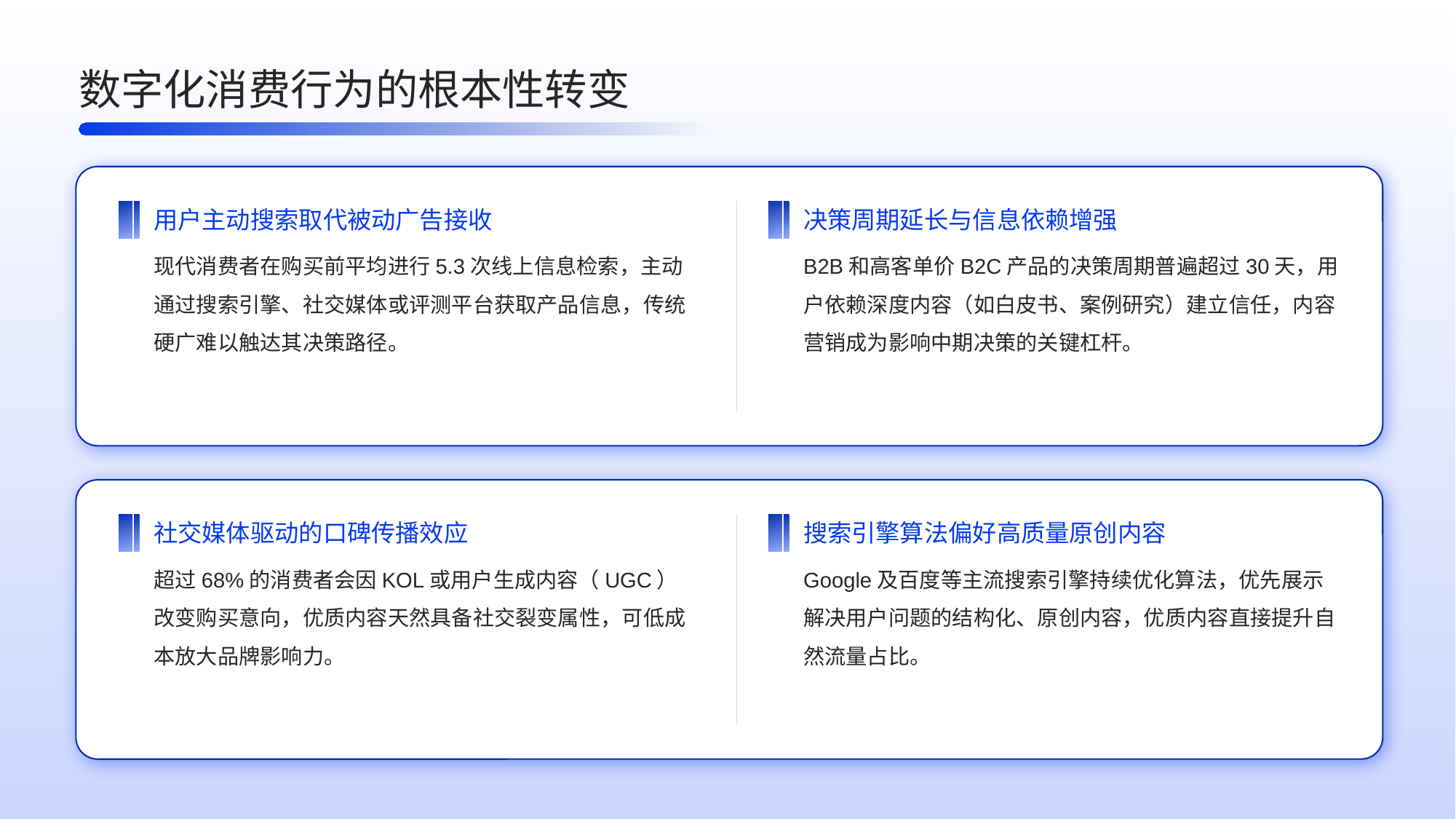

数字化消费行为的根本性转变

用户主动搜索取代被动广告接收
决策周期延长与信息依赖增强

现代消费者在购买前平均进行5.3次线上信息检索，主动通过搜索引擎、社交媒体或评测平台获取产品信息，传统硬广难以触达其决策路径。
B2B和高客单价B2C产品的决策周期普遍超过30天，用户依赖深度内容（如白皮书、案例研究）建立信任，内容营销成为影响中期决策的关键杠杆。

社交媒体驱动的口碑传播效应
搜索引擎算法偏好高质量原创内容

超过68%的消费者会因KOL或用户生成内容（UGC）改变购买意向，优质内容天然具备社交裂变属性，可低成本放大品牌影响力。
Google及百度等主流搜索引擎持续优化算法，优先展示解决用户问题的结构化、原创内容，优质内容直接提升自然流量占比。